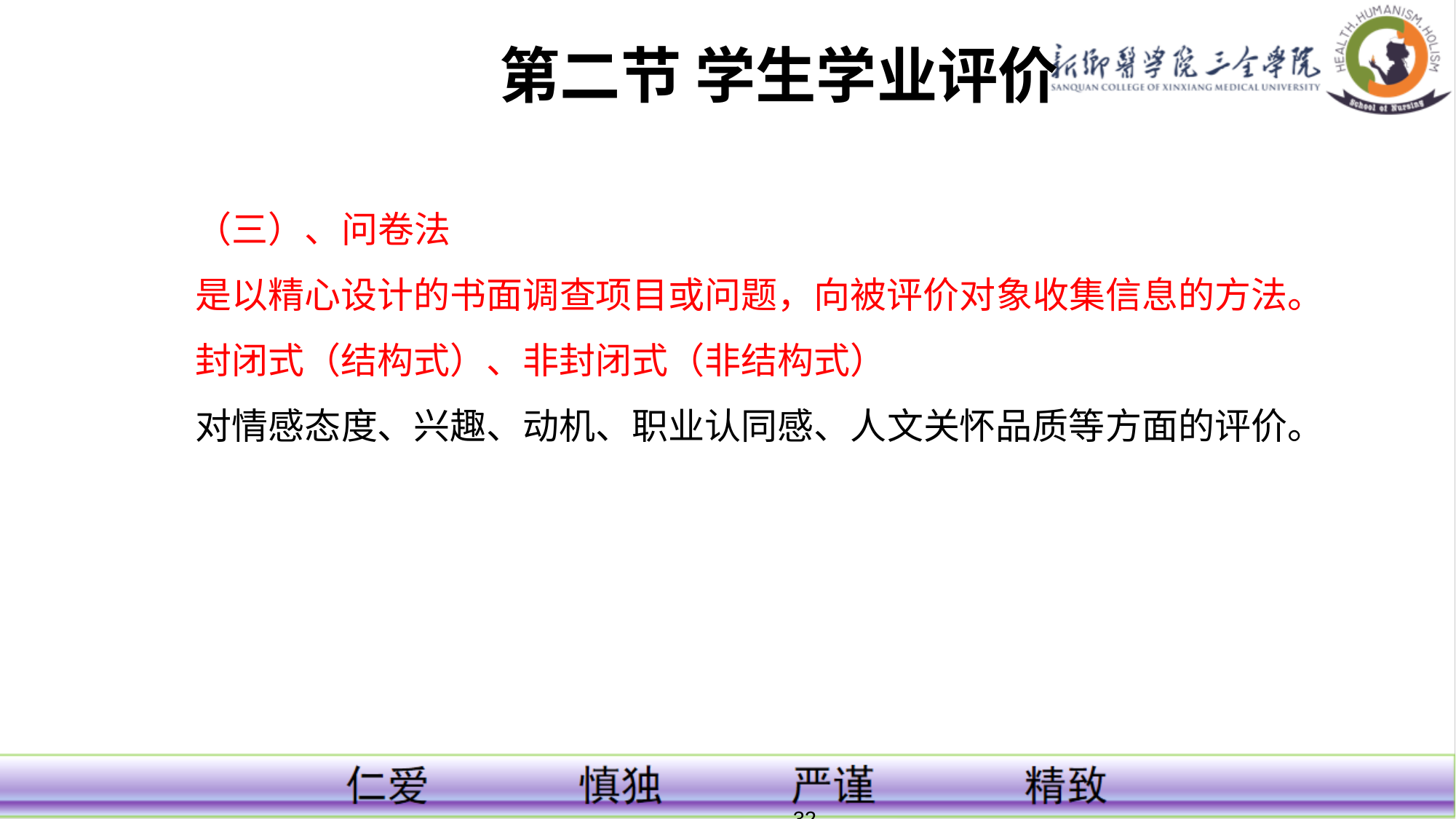

# 第二节 学生学业评价
（三）、问卷法
是以精心设计的书面调查项目或问题，向被评价对象收集信息的方法。
封闭式（结构式）、非封闭式（非结构式）
对情感态度、兴趣、动机、职业认同感、人文关怀品质等方面的评价。

32
32